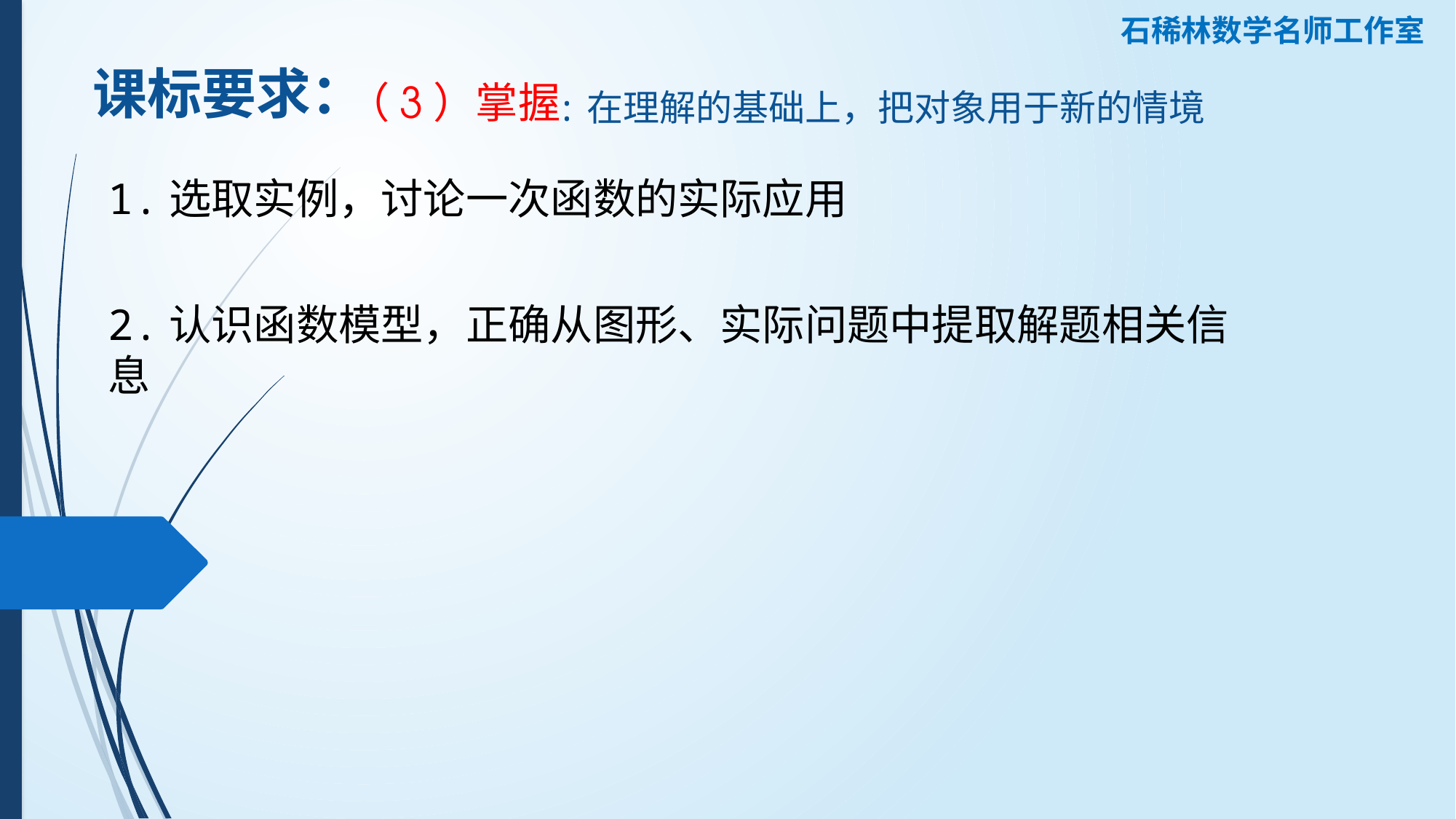

石稀林数学名师工作室
课标要求：
（3）掌握
:在理解的基础上，把对象用于新的情境
1.选取实例，讨论一次函数的实际应用
2.认识函数模型，正确从图形、实际问题中提取解题相关信息